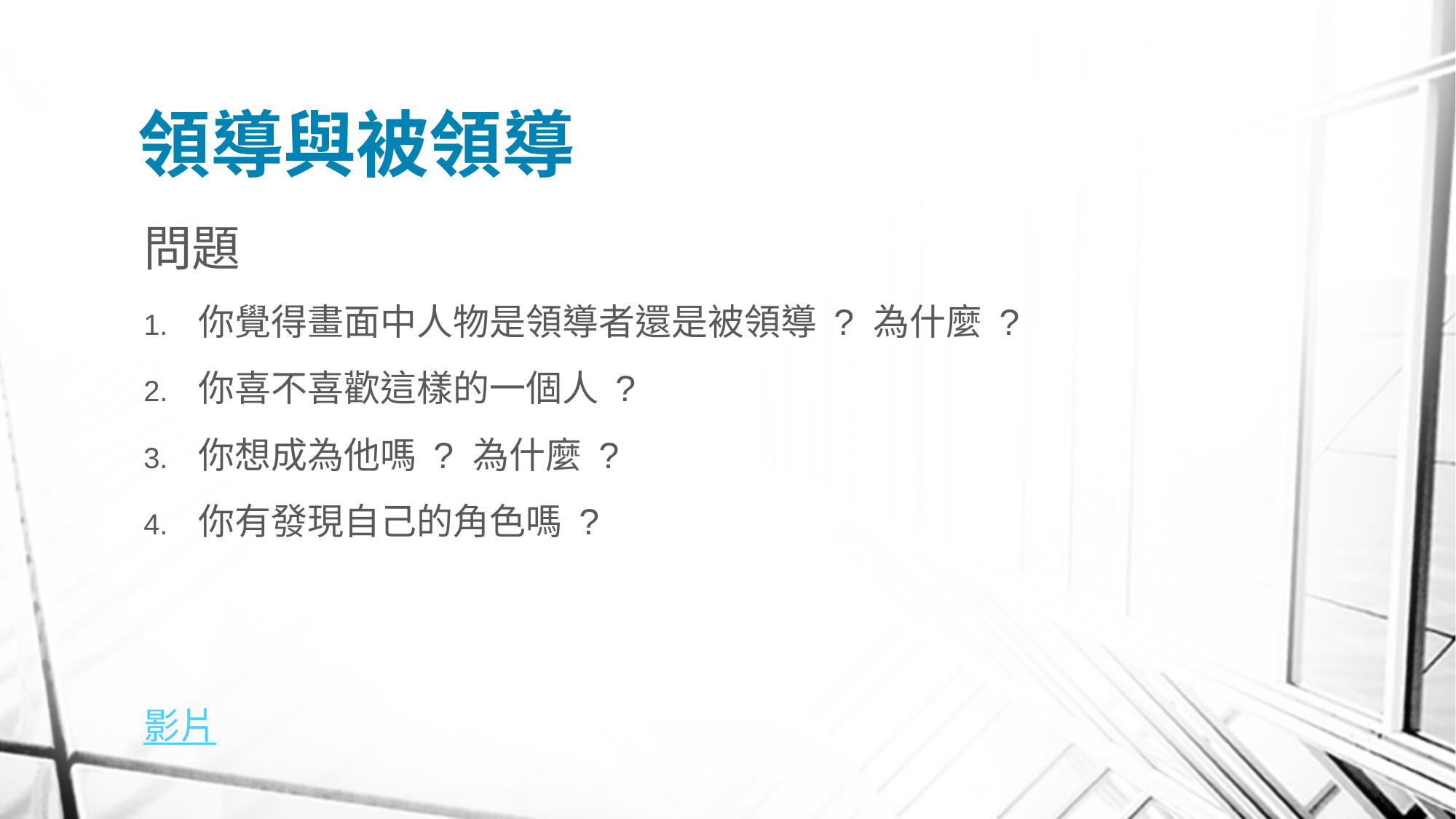

# 領導與被領導
問題
你覺得畫面中人物是領導者還是被領導 ? 為什麼 ?
你喜不喜歡這樣的一個人 ?
你想成為他嗎 ? 為什麼 ?
你有發現自己的角色嗎 ?

影片